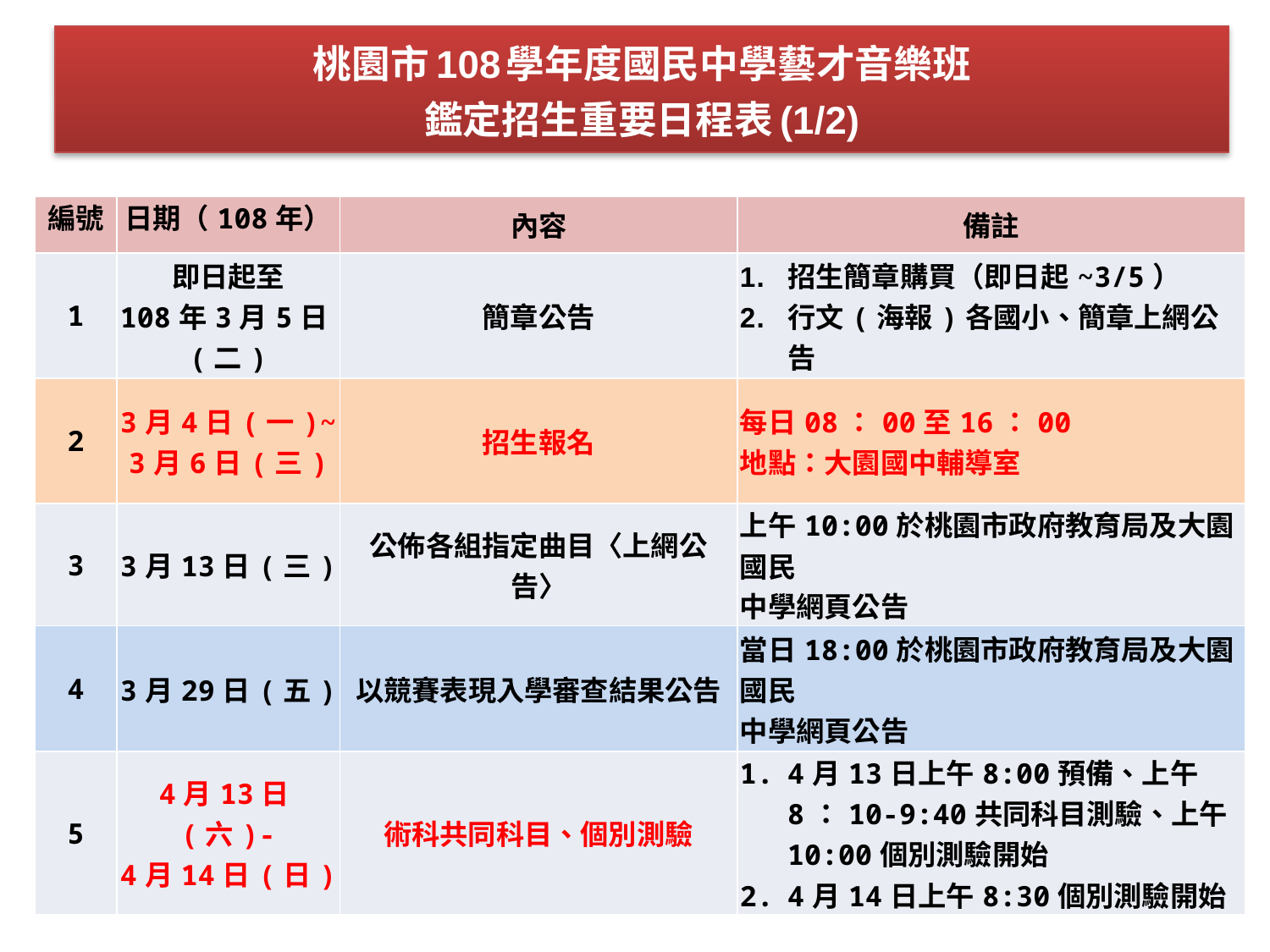

# 桃園市108學年度國民中學藝才音樂班 鑑定招生重要日程表(1/2)
| 編號 | 日期（108年） | 內容 | 備註 |
| --- | --- | --- | --- |
| 1 | 即日起至 108年3月5日(二) | 簡章公告 | 招生簡章購買（即日起~3/5） 行文(海報)各國小、簡章上網公告 |
| 2 | 3月4日(一)~ 3月6日(三) | 招生報名 | 每日08：00至16：00 地點：大園國中輔導室 |
| 3 | 3月13日(三) | 公佈各組指定曲目〈上網公告〉 | 上午10:00於桃園市政府教育局及大園國民 中學網頁公告 |
| 4 | 3月29日(五) | 以競賽表現入學審查結果公告 | 當日18:00於桃園市政府教育局及大園國民 中學網頁公告 |
| 5 | 4月13日(六)- 4月14日(日) | 術科共同科目、個別測驗 | 4月13日上午8:00預備、上午8：10-9:40共同科目測驗、上午10:00個別測驗開始 4月14日上午8:30個別測驗開始 |